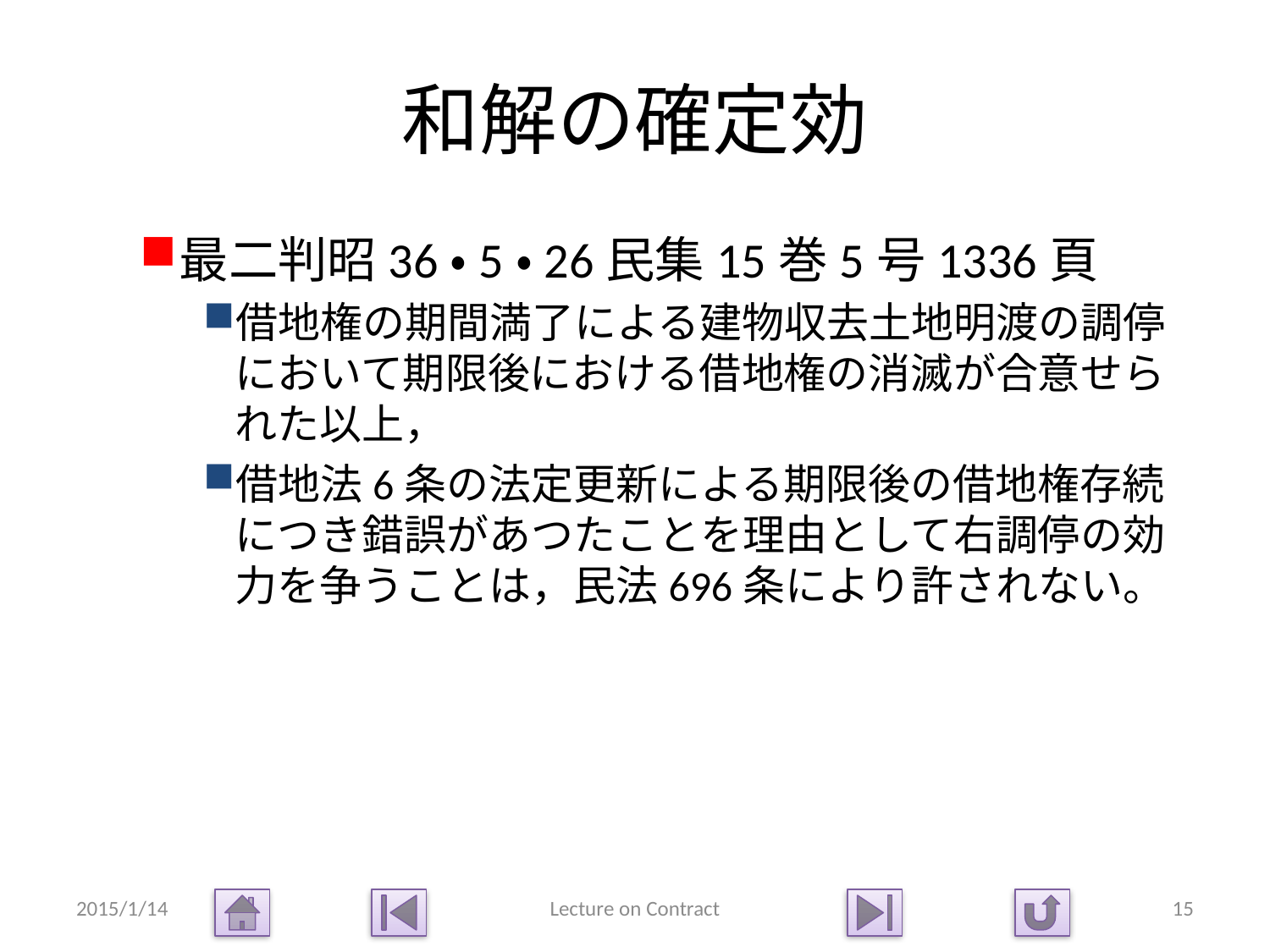

# 和解の確定効
最二判昭36・5・26民集15巻5号1336頁
借地権の期間満了による建物収去土地明渡の調停において期限後における借地権の消滅が合意せられた以上，
借地法6条の法定更新による期限後の借地権存続につき錯誤があつたことを理由として右調停の効力を争うことは，民法696条により許されない。
2015/1/14
Lecture on Contract
15